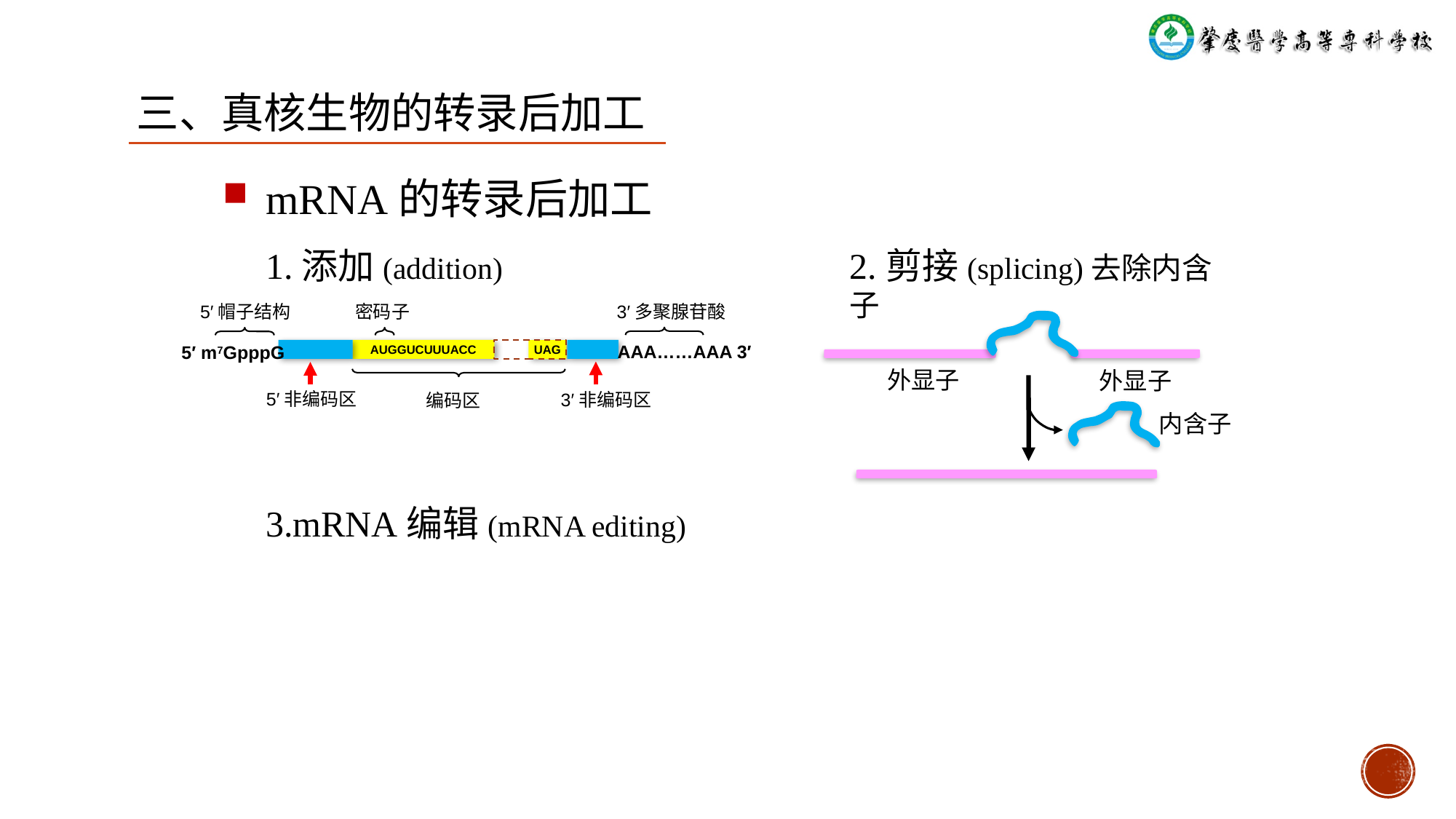

三、真核生物的转录后加工
mRNA的转录后加工
1.添加(addition)
2.剪接(splicing)去除内含子

5′帽子结构
密码子
3′多聚腺苷酸

AUGGUCUUUACC

UAG
AAA……AAA 3′
5′ m7GpppG
编码区
5′非编码区
3′非编码区

外显子
外显子

内含子

3.mRNA编辑(mRNA editing)